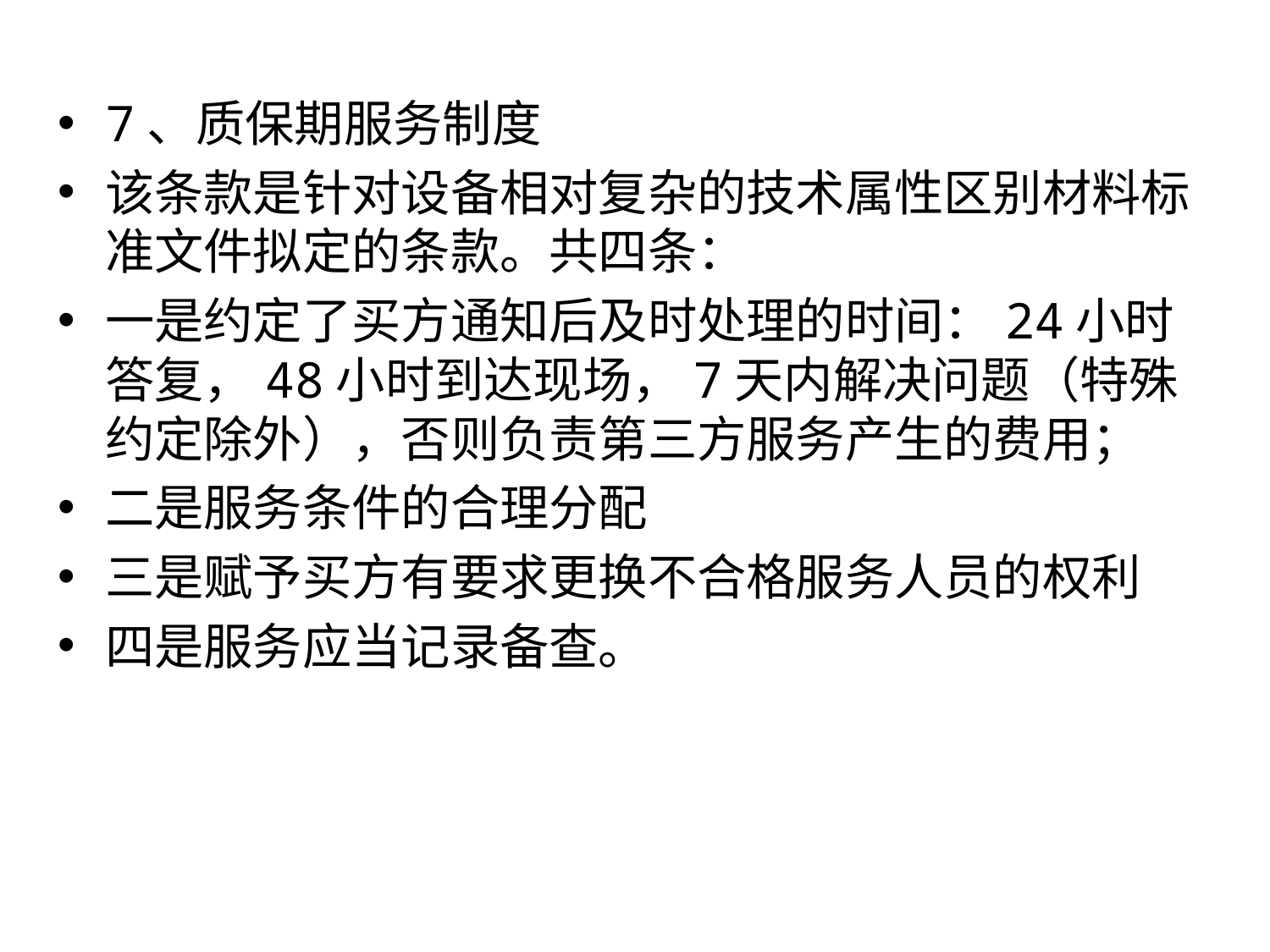

7、质保期服务制度
该条款是针对设备相对复杂的技术属性区别材料标准文件拟定的条款。共四条：
一是约定了买方通知后及时处理的时间：24小时答复，48小时到达现场，7天内解决问题（特殊约定除外），否则负责第三方服务产生的费用；
二是服务条件的合理分配
三是赋予买方有要求更换不合格服务人员的权利
四是服务应当记录备查。